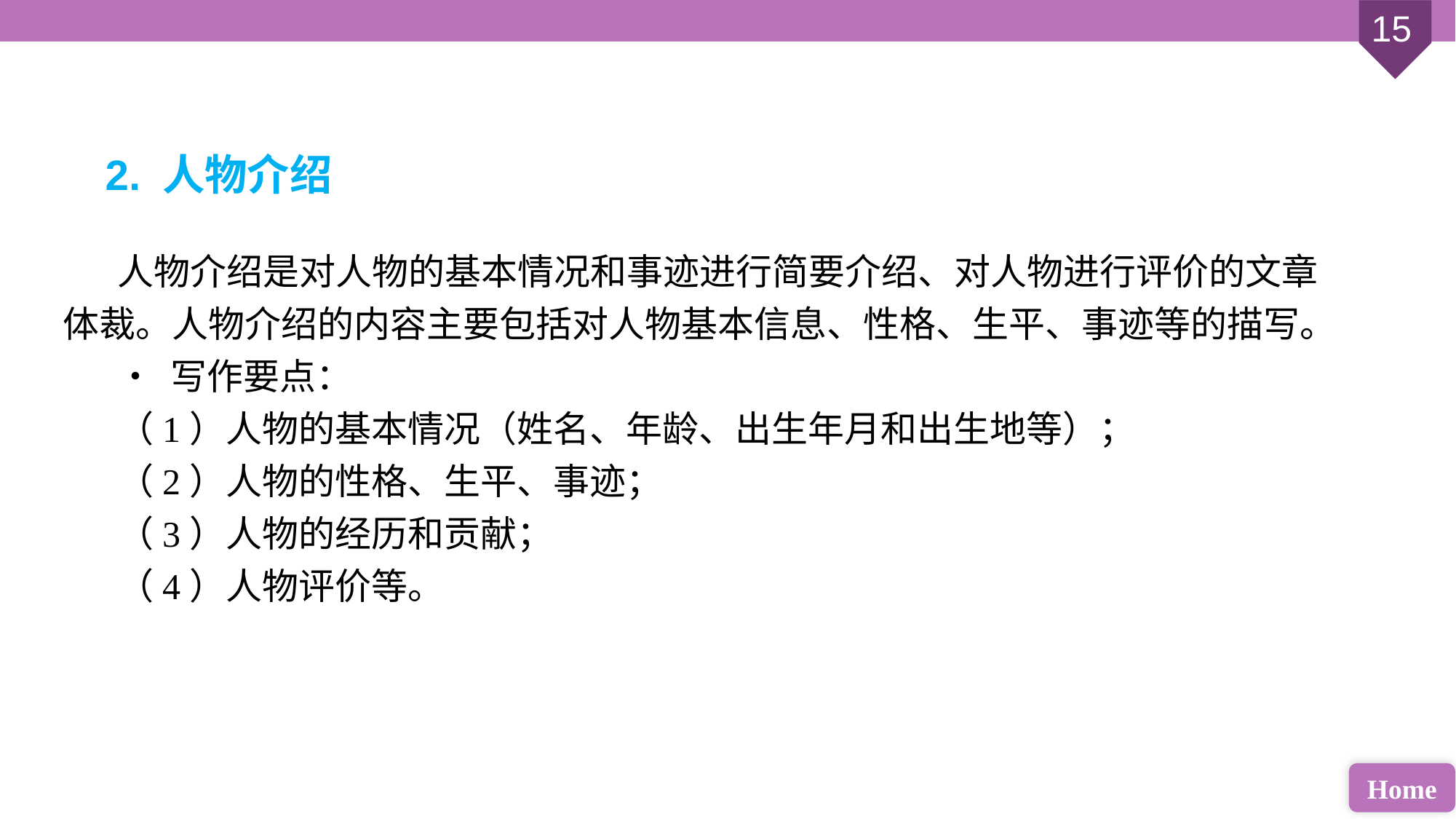

2. 人物介绍

人物介绍是对人物的基本情况和事迹进行简要介绍、对人物进行评价的文章体裁。人物介绍的内容主要包括对人物基本信息、性格、生平、事迹等的描写。
• 写作要点：
（1）人物的基本情况（姓名、年龄、出生年月和出生地等）；
（2）人物的性格、生平、事迹；
（3）人物的经历和贡献；
（4）人物评价等。